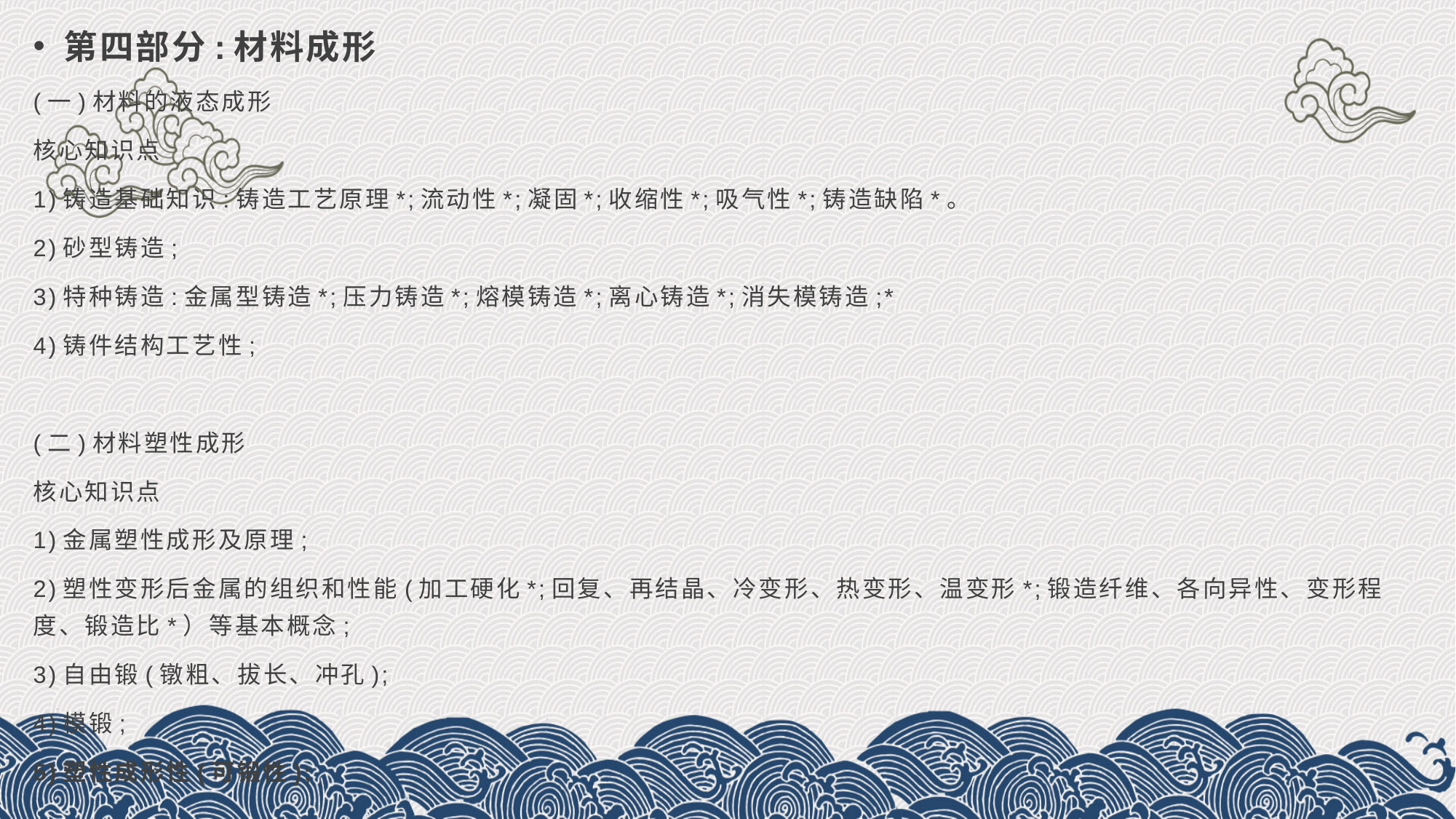

第四部分:材料成形
(一)材料的液态成形
核心知识点
1)铸造基础知识:铸造工艺原理*;流动性*;凝固*;收缩性*;吸气性*;铸造缺陷*。
2)砂型铸造;
3)特种铸造:金属型铸造*;压力铸造*;熔模铸造*;离心铸造*;消失模铸造;*
4)铸件结构工艺性;

(二)材料塑性成形
核心知识点
1)金属塑性成形及原理;
2)塑性变形后金属的组织和性能(加工硬化*;回复、再结晶、冷变形、热变形、温变形*;锻造纤维、各向异性、变形程度、锻造比*）等基本概念;
3)自由锻(镦粗、拔长、冲孔);
4)模锻;
5)塑性成形性(可锻性);